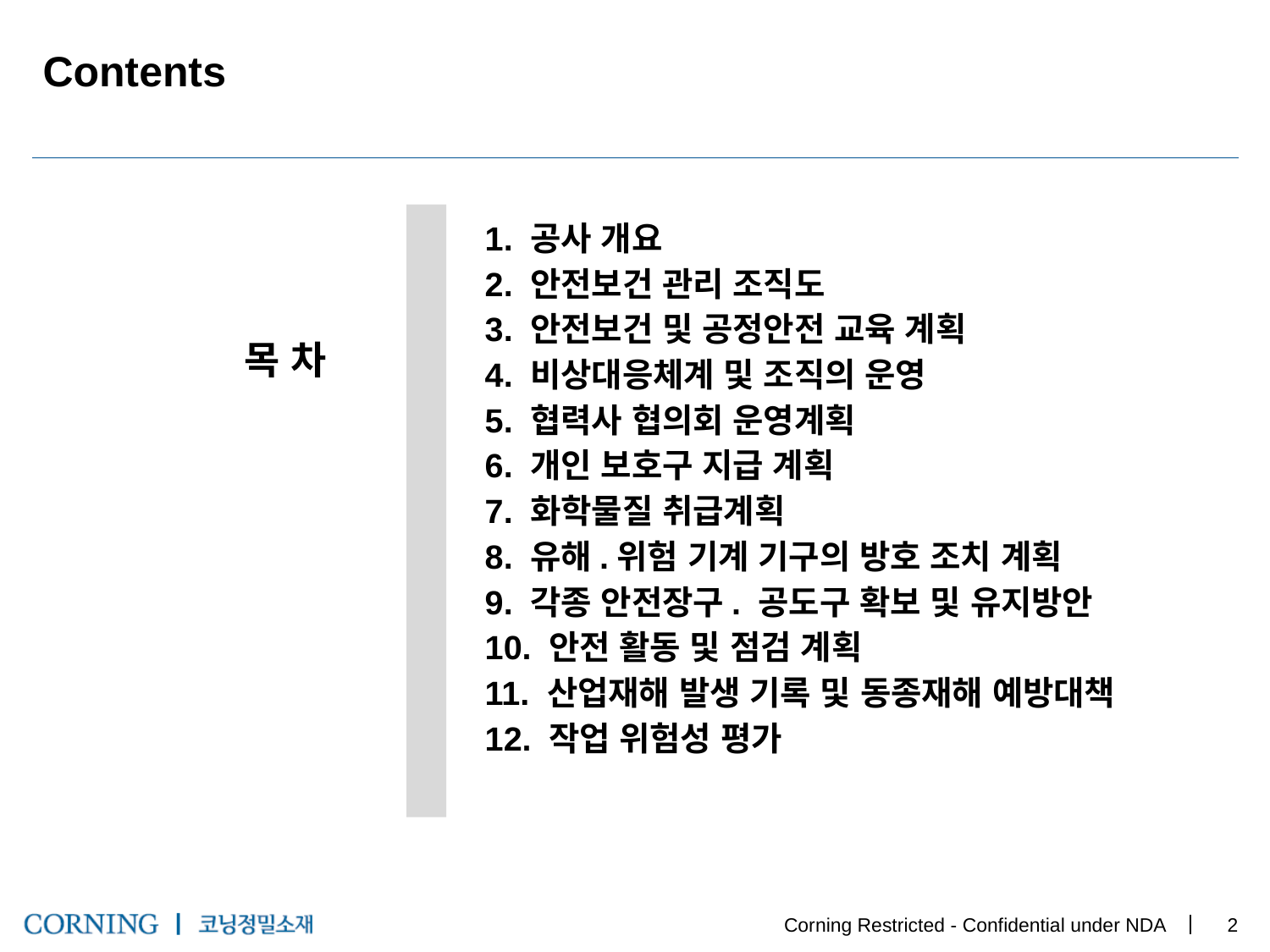

Contents

1. 공사 개요
2. 안전보건 관리 조직도
3. 안전보건 및 공정안전 교육 계획
4. 비상대응체계 및 조직의 운영
5. 협력사 협의회 운영계획
6. 개인 보호구 지급 계획
7. 화학물질 취급계획
8. 유해.위험 기계 기구의 방호 조치 계획
9. 각종 안전장구. 공도구 확보 및 유지방안
10. 안전 활동 및 점검 계획
11. 산업재해 발생 기록 및 동종재해 예방대책
12. 작업 위험성 평가
목 차